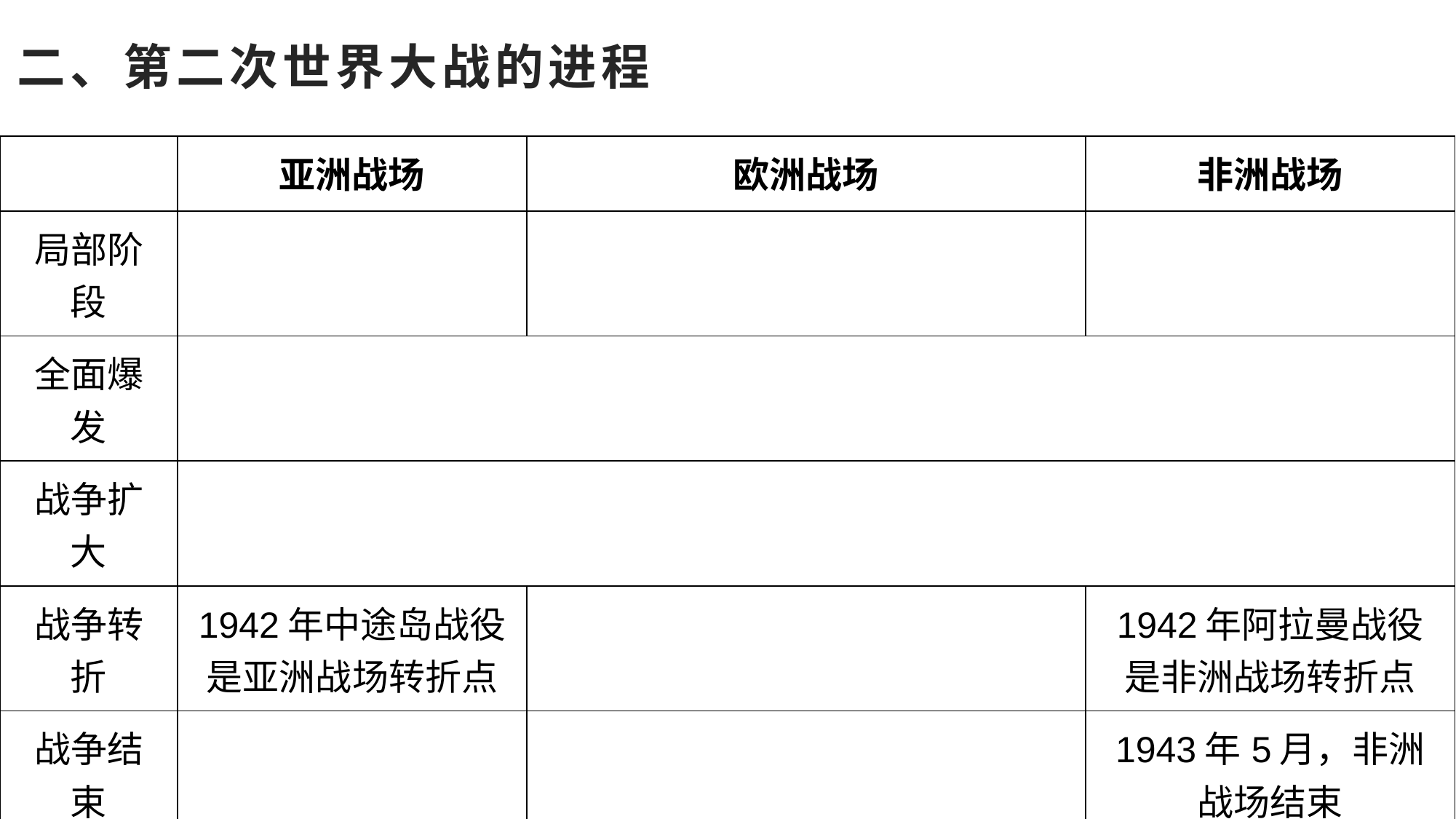

二、第二次世界大战的进程
|  | 亚洲战场 | 欧洲战场 | 非洲战场 |
| --- | --- | --- | --- |
| 局部阶段 |  |  |  |
| 全面爆发 |  |  |  |
| 战争扩大 |  |  |  |
| 战争转折 | 1942年中途岛战役是亚洲战场转折点 |  | 1942年阿拉曼战役是非洲战场转折点 |
| 战争结束 |  |  | 1943年5月，非洲战场结束 |